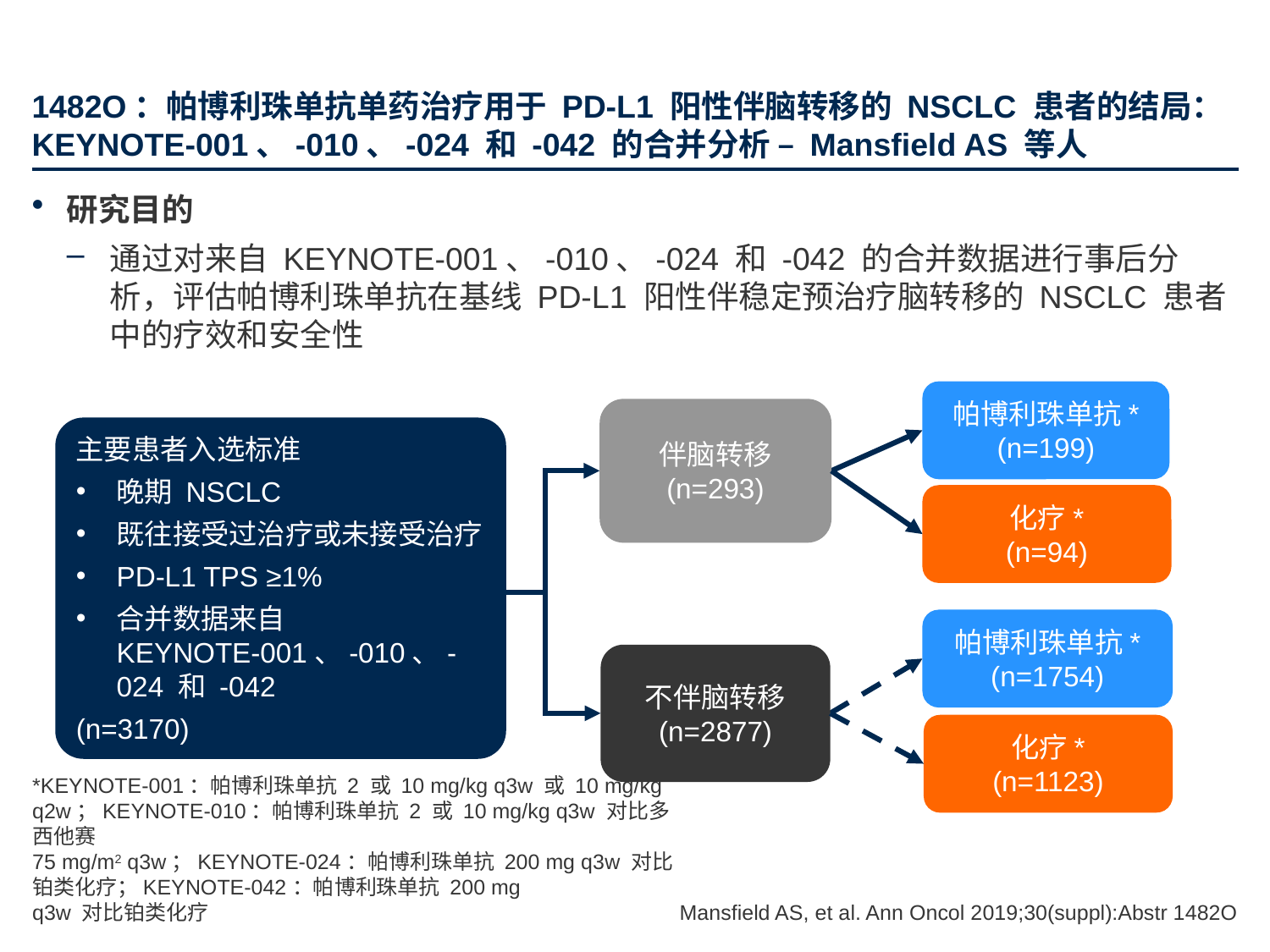

# 1482O：帕博利珠单抗单药治疗用于 PD-L1 阳性伴脑转移的 NSCLC 患者的结局：KEYNOTE-001、-010、-024 和 -042 的合并分析 – Mansfield AS 等人
研究目的
通过对来自 KEYNOTE-001、-010、-024 和 -042 的合并数据进行事后分析，评估帕博利珠单抗在基线 PD-L1 阳性伴稳定预治疗脑转移的 NSCLC 患者中的疗效和安全性
帕博利珠单抗*
(n=199)
伴脑转移
(n=293)
主要患者入选标准
晚期 NSCLC
既往接受过治疗或未接受治疗
PD-L1 TPS ≥1%
合并数据来自
KEYNOTE-001、-010、-024 和 -042
(n=3170)
化疗*
(n=94)
帕博利珠单抗*
(n=1754)
不伴脑转移
(n=2877)
化疗*
(n=1123)
*KEYNOTE-001：帕博利珠单抗 2 或 10 mg/kg q3w 或 10 mg/kg q2w；KEYNOTE-010：帕博利珠单抗 2 或 10 mg/kg q3w 对比多西他赛
75 mg/m2 q3w；KEYNOTE-024：帕博利珠单抗 200 mg q3w 对比铂类化疗；KEYNOTE-042：帕博利珠单抗 200 mg
q3w 对比铂类化疗
Mansfield AS, et al. Ann Oncol 2019;30(suppl):Abstr 1482O